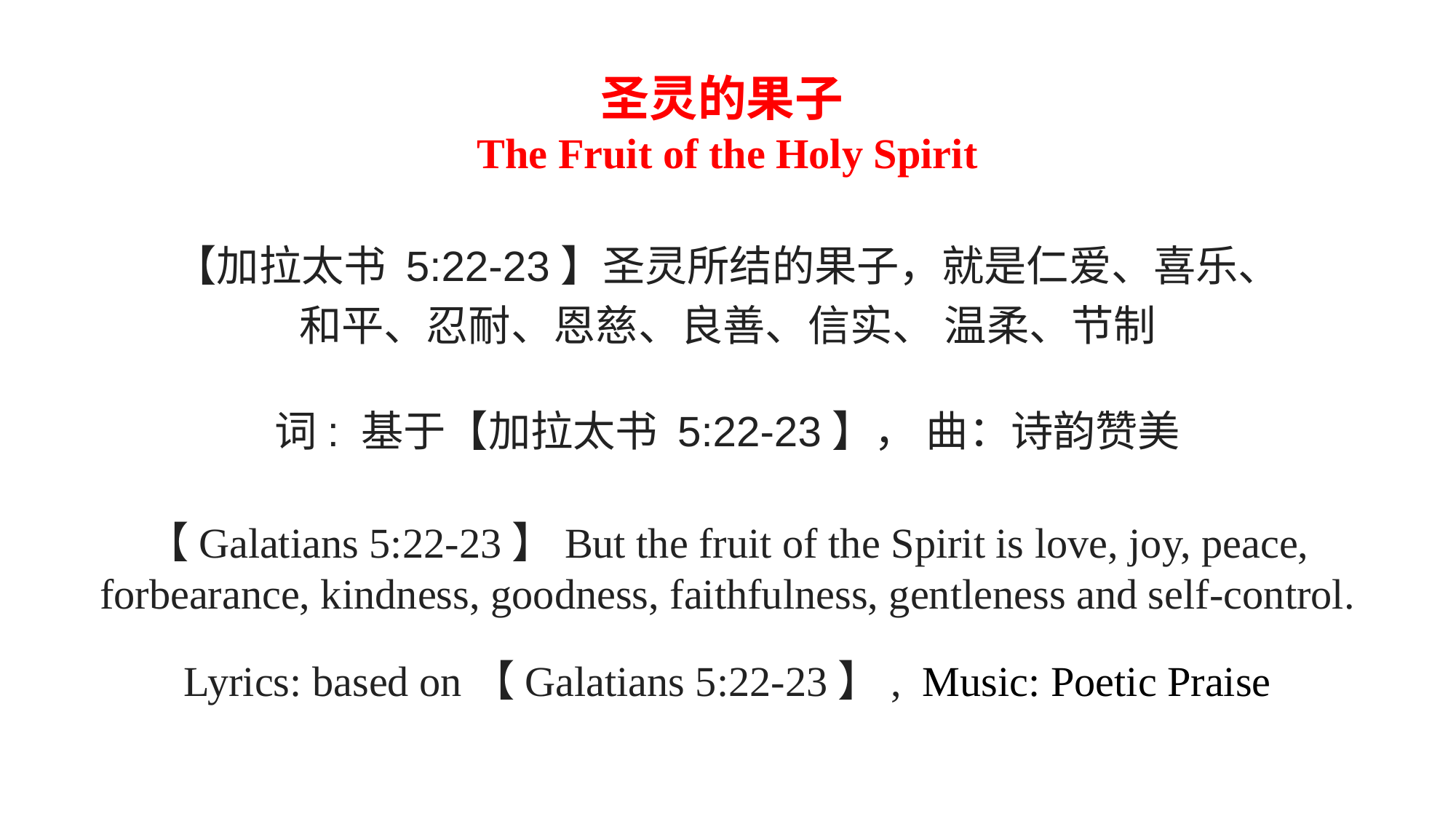

圣灵的果子
The Fruit of the Holy Spirit
【加拉太书 5:22-23】圣灵所结的果子，就是仁爱、喜乐、
和平、忍耐、恩慈、良善、信实、 温柔、节制

词: 基于【加拉太书 5:22-23】， 曲：诗韵赞美

【Galatians 5:22-23】But the fruit of the Spirit is love, joy, peace, forbearance, kindness, goodness, faithfulness, gentleness and self-control.

Lyrics: based on【Galatians 5:22-23】,  Music: Poetic Praise